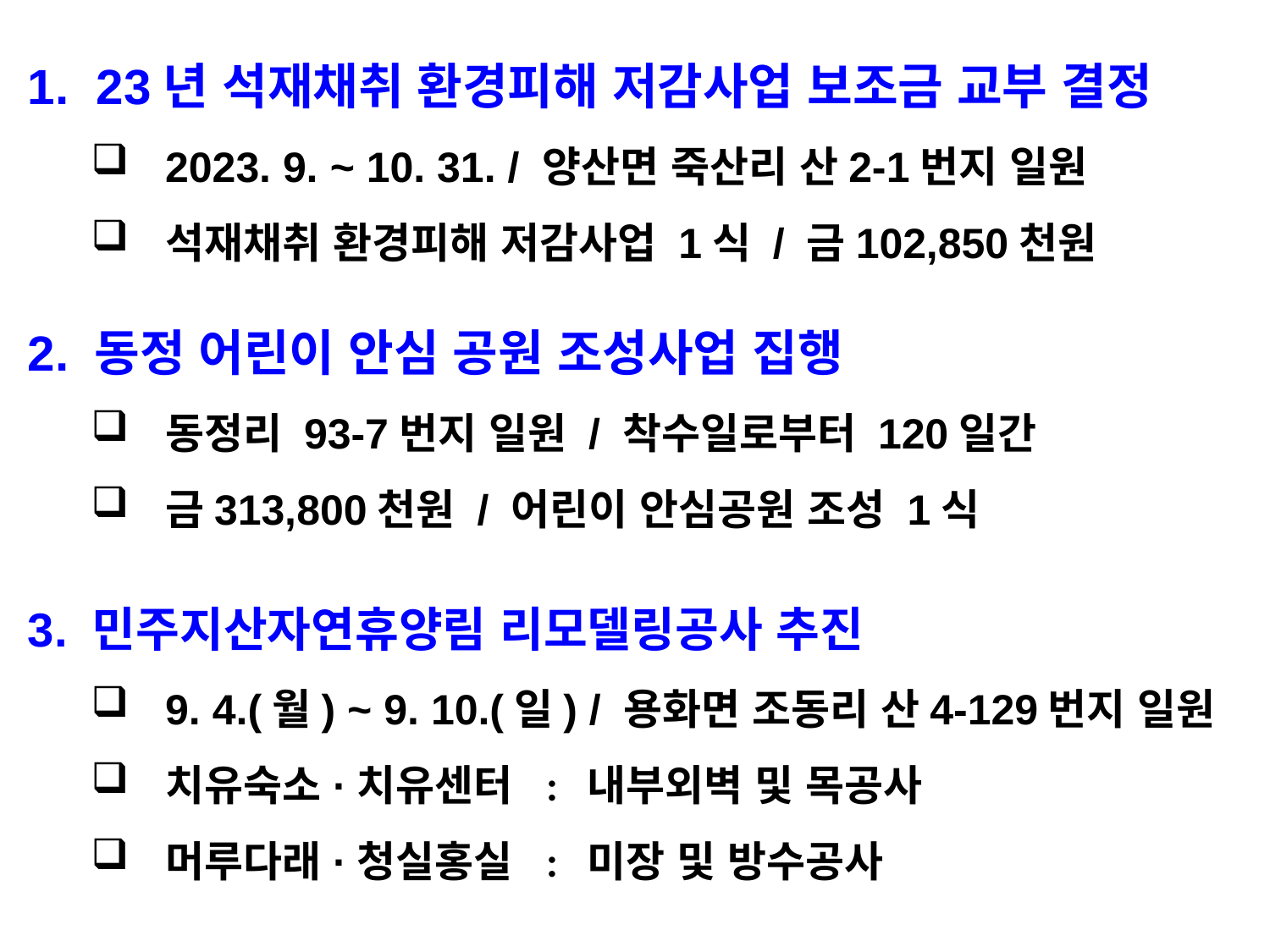

1.  23년 석재채취 환경피해 저감사업 보조금 교부 결정
2023. 9. ~ 10. 31. / 양산면 죽산리 산2-1번지 일원
석재채취 환경피해 저감사업 1식 / 금102,850천원

2. 동정 어린이 안심 공원 조성사업 집행
동정리 93-7번지 일원 / 착수일로부터 120일간
금313,800천원 / 어린이 안심공원 조성 1식

3. 민주지산자연휴양림 리모델링공사 추진
9. 4.(월) ~ 9. 10.(일) / 용화면 조동리 산4-129번지 일원
치유숙소 ∙ 치유센터  :  내부외벽 및 목공사
머루다래 ∙ 청실홍실  :  미장 및 방수공사